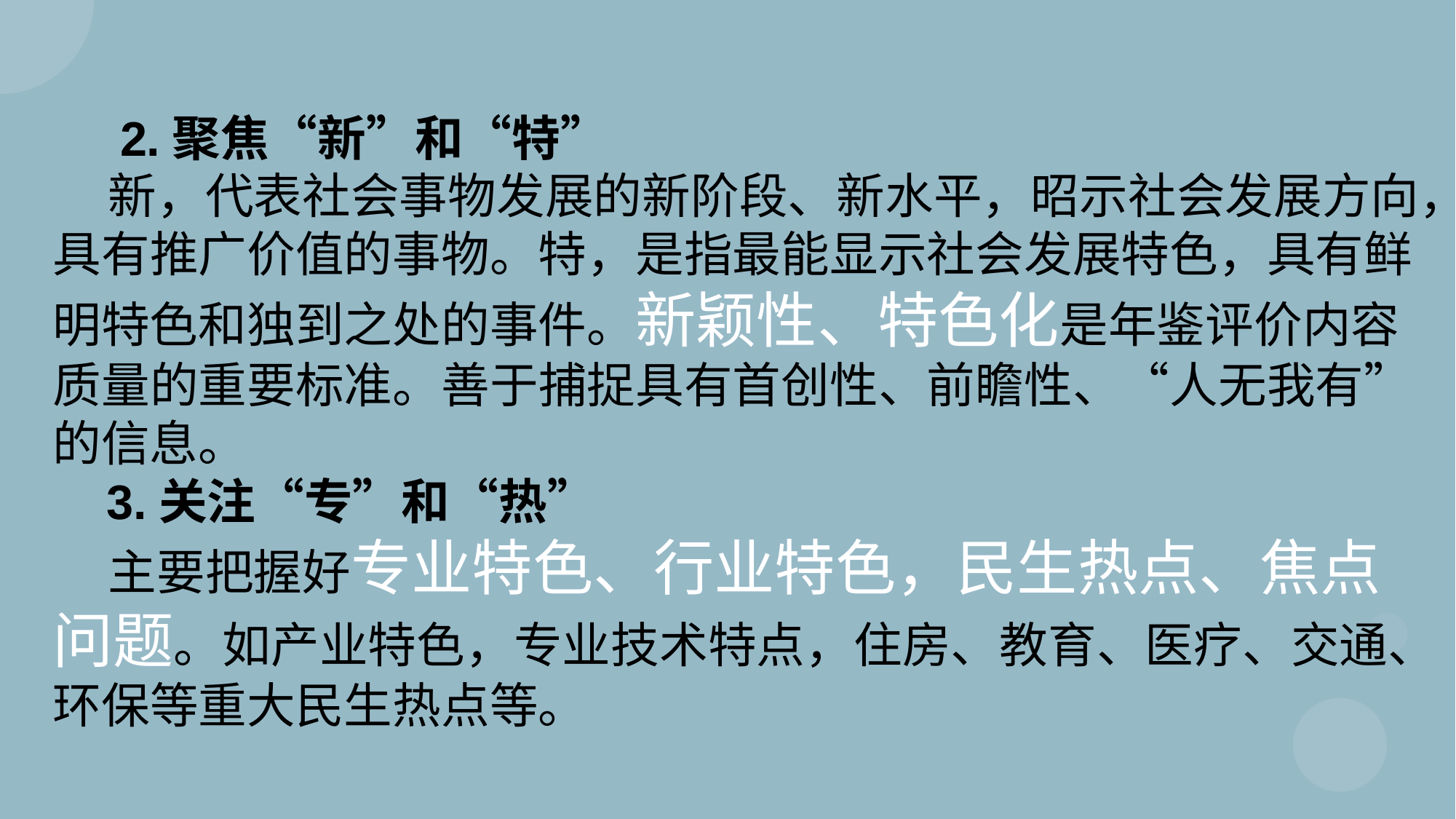

2.聚焦“新”和“特”
    新，代表社会事物发展的新阶段、新水平，昭示社会发展方向，具有推广价值的事物。特，是指最能显示社会发展特色，具有鲜明特色和独到之处的事件。新颖性、特色化是年鉴评价内容质量的重要标准。善于捕捉具有首创性、前瞻性、“人无我有”的信息。
    3.关注“专”和“热”
    主要把握好专业特色、行业特色，民生热点、焦点问题。如产业特色，专业技术特点，住房、教育、医疗、交通、环保等重大民生热点等。